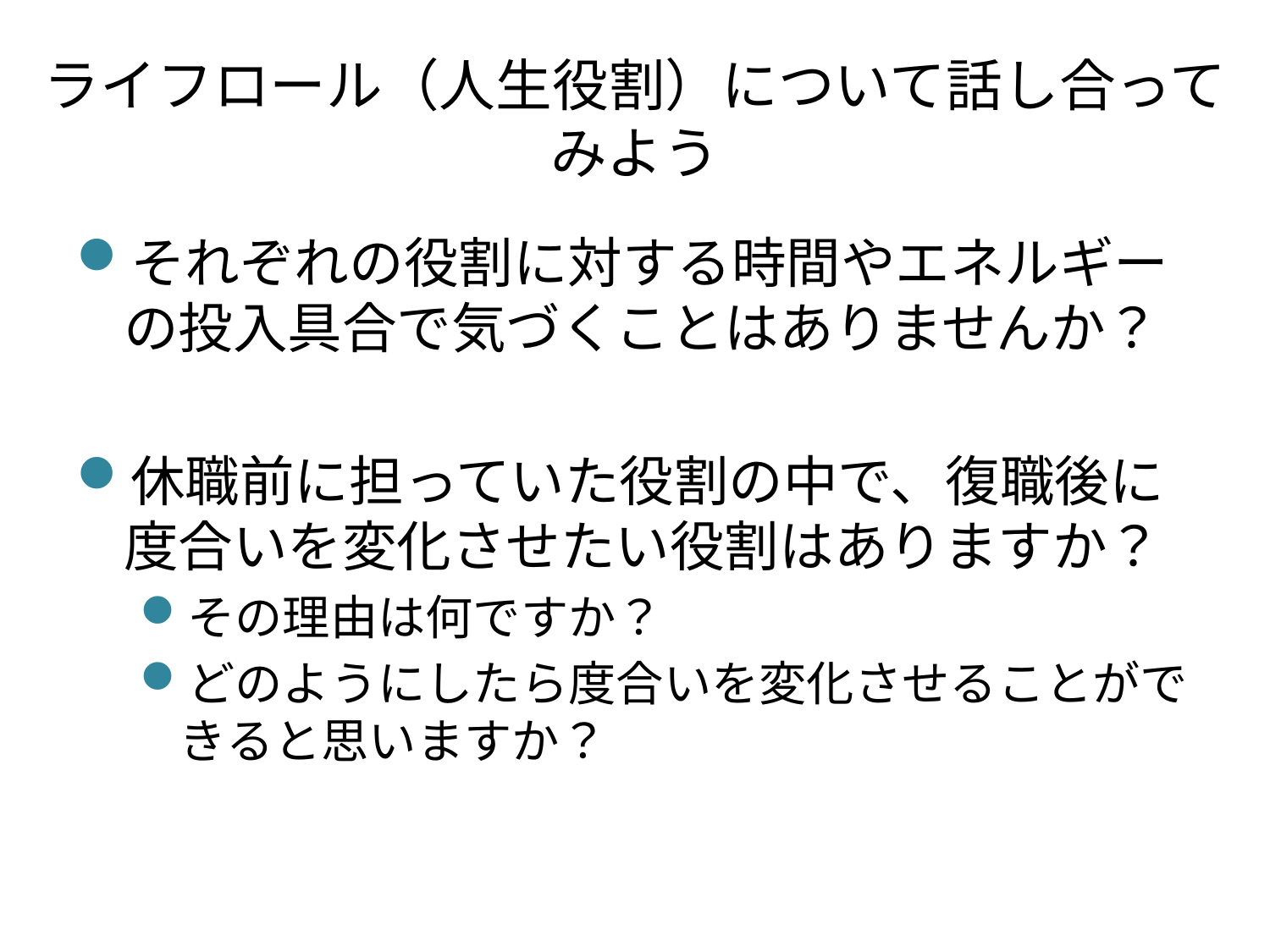

# ライフロール（人生役割）について話し合ってみよう
それぞれの役割に対する時間やエネルギーの投入具合で気づくことはありませんか？

休職前に担っていた役割の中で、復職後に度合いを変化させたい役割はありますか？
その理由は何ですか？
どのようにしたら度合いを変化させることができると思いますか？